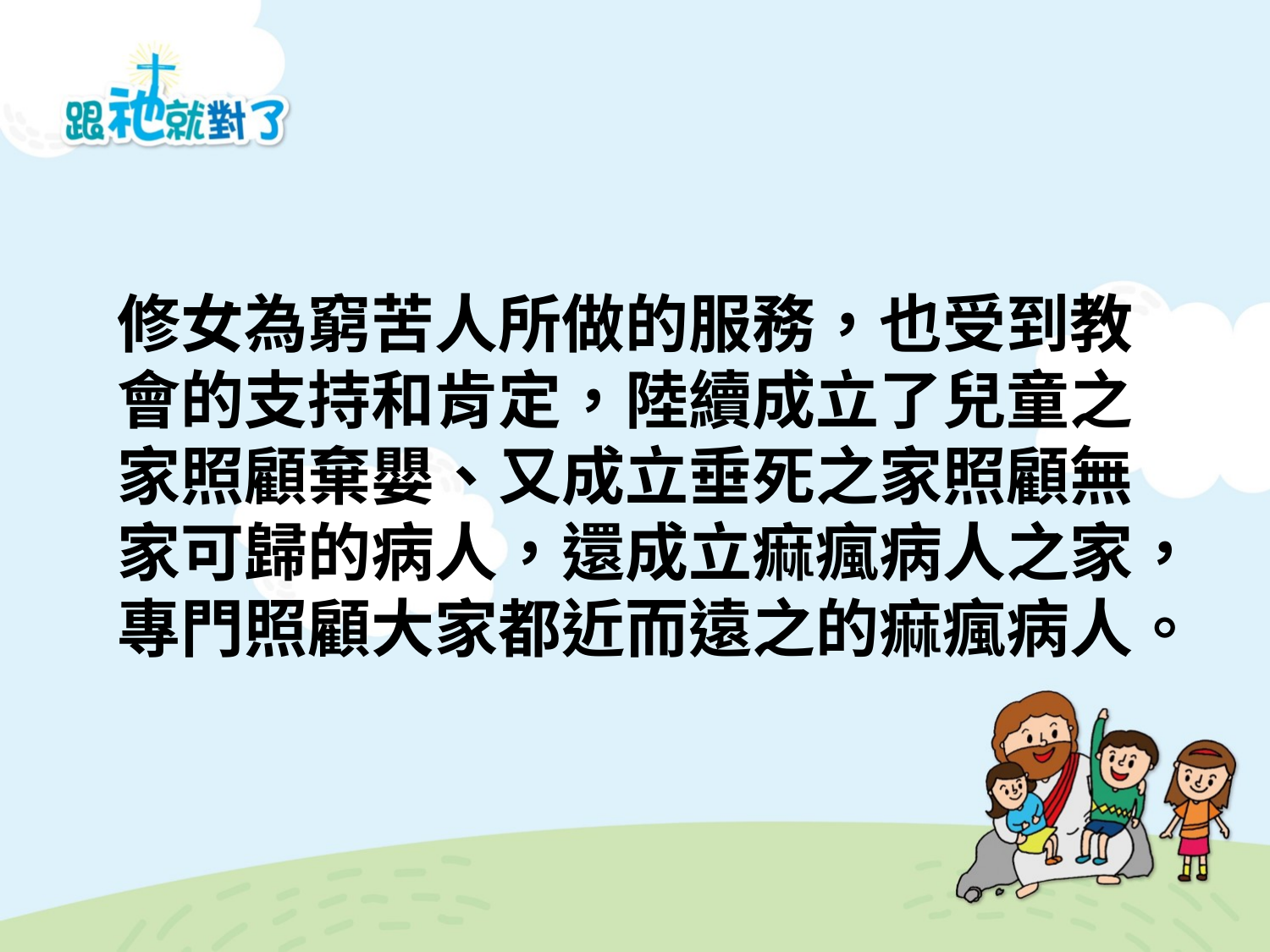

修女為窮苦人所做的服務，也受到教會的支持和肯定，陸續成立了兒童之家照顧棄嬰、又成立垂死之家照顧無家可歸的病人，還成立痲瘋病人之家，專門照顧大家都近而遠之的痲瘋病人。